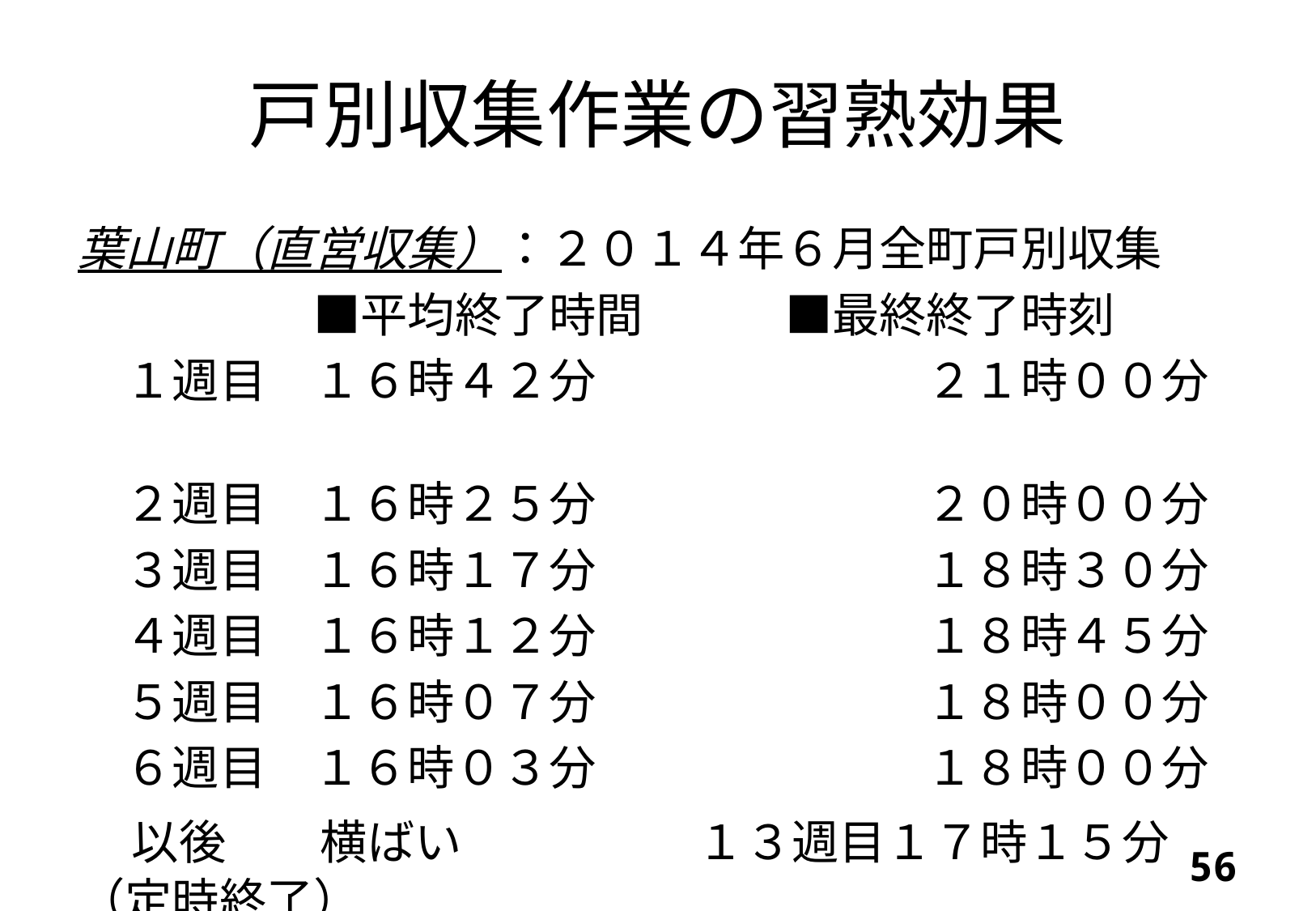

# 戸別収集作業の習熟効果
葉山町（直営収集）：２０１４年６月全町戸別収集
　　　　　■平均終了時間　　　■最終終了時刻
　１週目　１６時４２分　　　　　　　２１時００分
　２週目　１６時２５分　　　　　　　２０時００分
　３週目　１６時１７分　　　　　　　１８時３０分
　４週目　１６時１２分　　　　　　　１８時４５分
　５週目　１６時０７分　　　　　　　１８時００分
　６週目　１６時０３分　　　　　　　１８時００分
　以後　　横ばい　　　　　１３週目１７時１５分（定時終了）
56